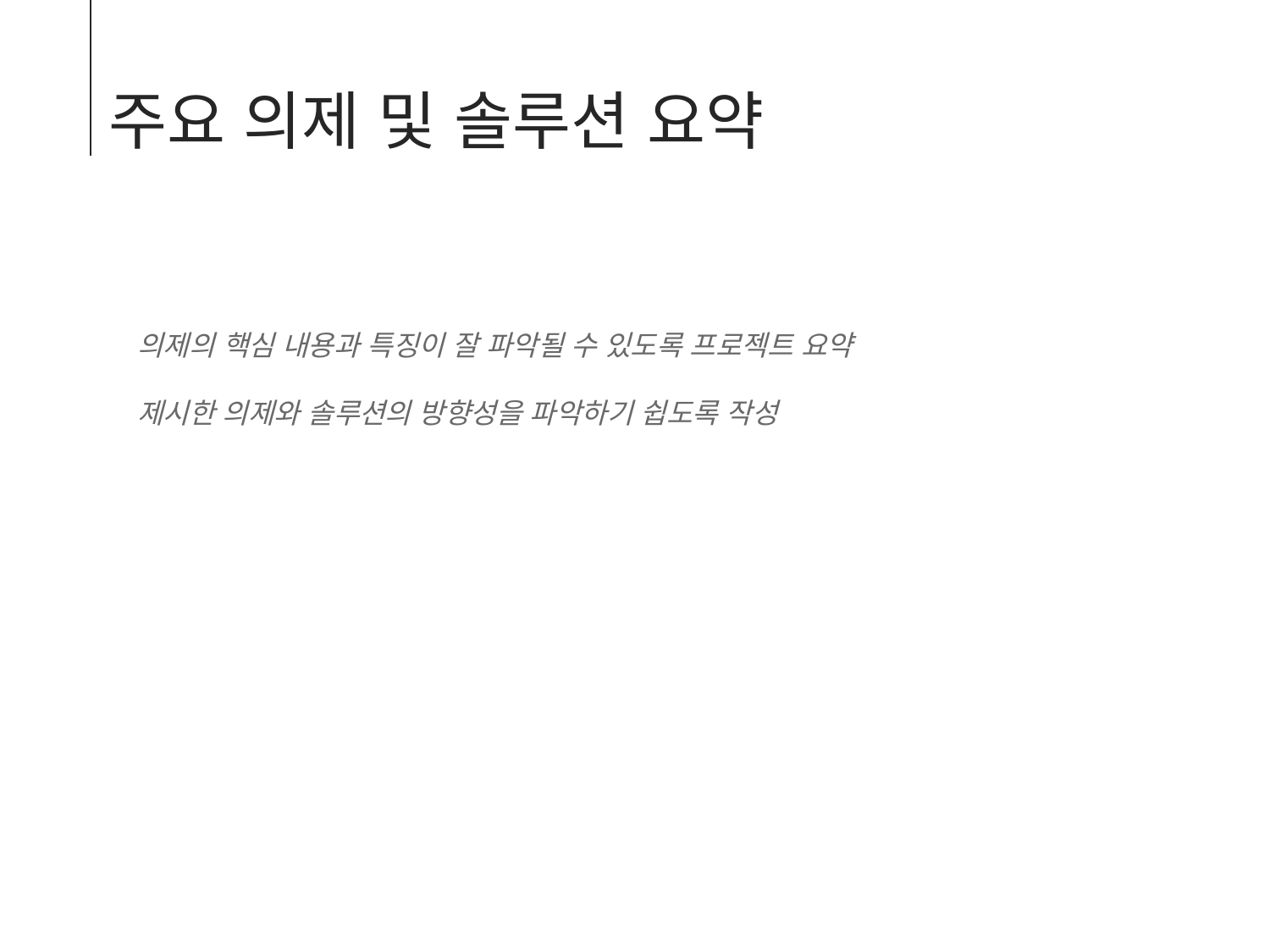

주요 의제 및 솔루션 요약
의제의 핵심 내용과 특징이 잘 파악될 수 있도록 프로젝트 요약
제시한 의제와 솔루션의 방향성을 파악하기 쉽도록 작성